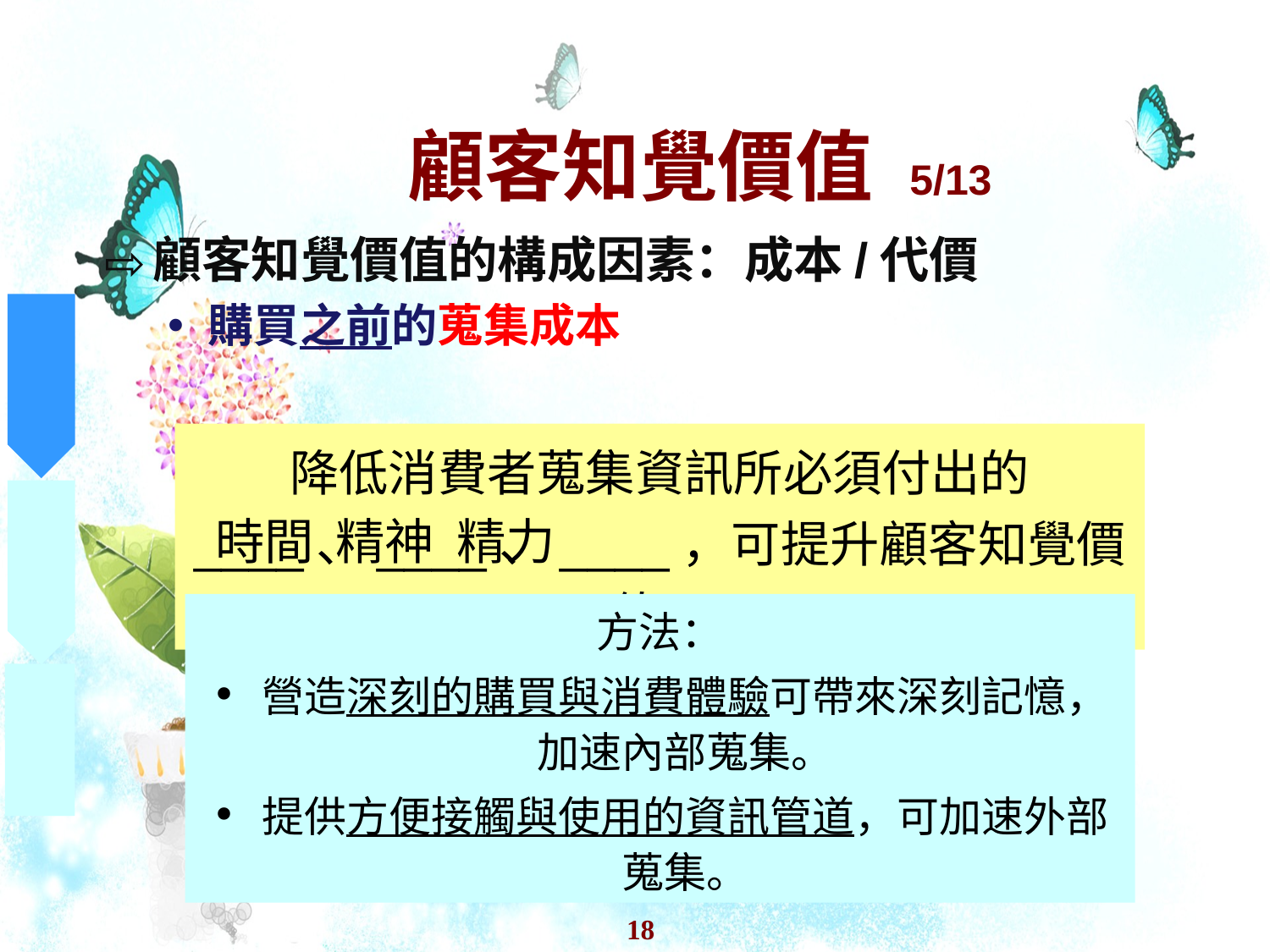

# 顧客知覺價值 5/13
顧客知覺價值的構成因素：成本/代價
購買之前的蒐集成本

降低消費者蒐集資訊所必須付出的
____、____、____，可提升顧客知覺價值。
時間  精神  精力

方法：
營造深刻的購買與消費體驗可帶來深刻記憶，加速內部蒐集。
提供方便接觸與使用的資訊管道，可加速外部蒐集。